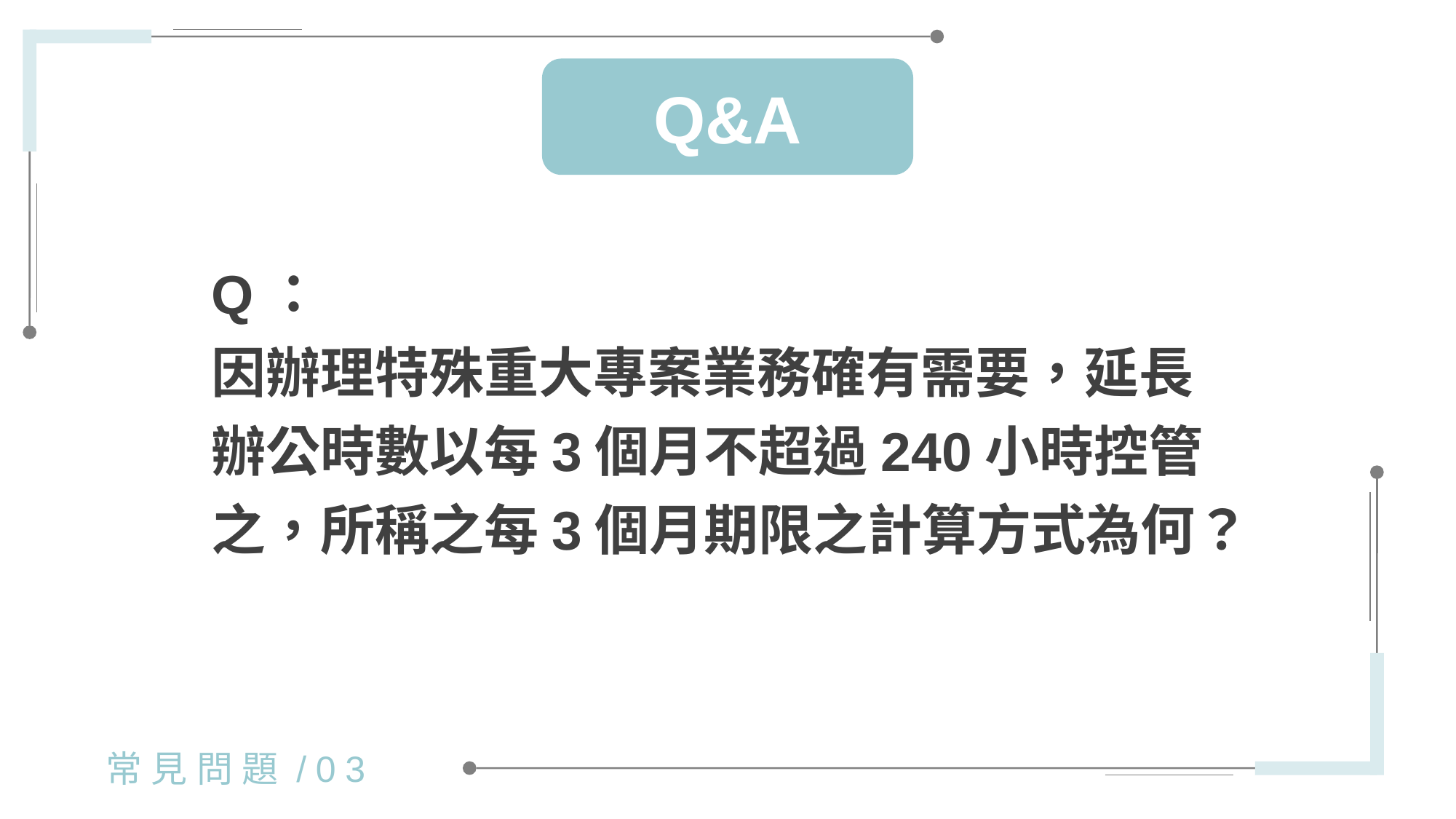

Q&A
Q：
因辦理特殊重大專案業務確有需要，延長辦公時數以每3個月不超過240小時控管之，所稱之每3個月期限之計算方式為何？

常見問題/03